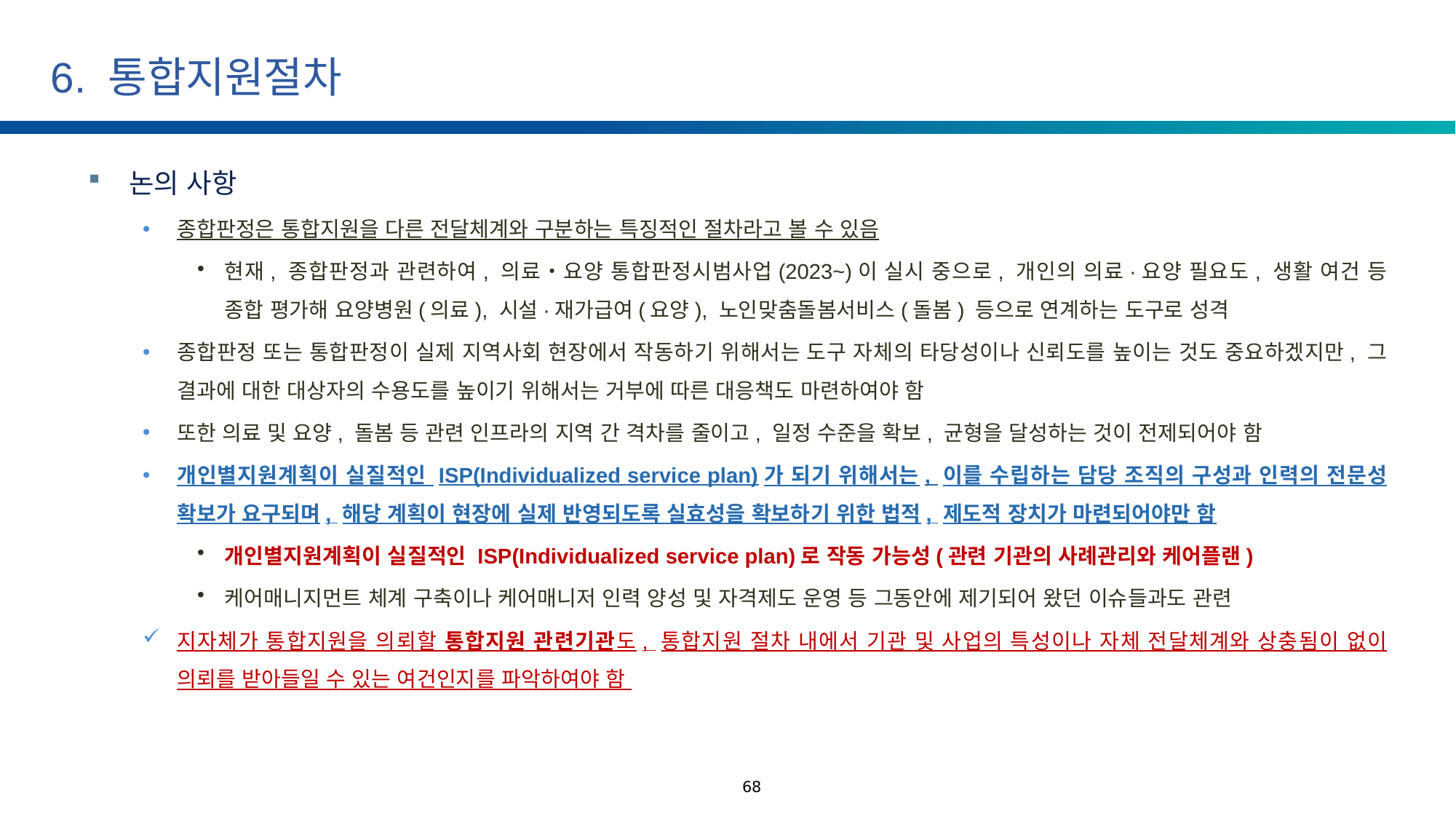

# 6. 통합지원절차
논의 사항
종합판정은 통합지원을 다른 전달체계와 구분하는 특징적인 절차라고 볼 수 있음
현재, 종합판정과 관련하여, 의료‧요양 통합판정시범사업(2023~)이 실시 중으로, 개인의 의료·요양 필요도, 생활 여건 등 종합 평가해 요양병원(의료), 시설·재가급여(요양), 노인맞춤돌봄서비스(돌봄) 등으로 연계하는 도구로 성격
종합판정 또는 통합판정이 실제 지역사회 현장에서 작동하기 위해서는 도구 자체의 타당성이나 신뢰도를 높이는 것도 중요하겠지만, 그 결과에 대한 대상자의 수용도를 높이기 위해서는 거부에 따른 대응책도 마련하여야 함
또한 의료 및 요양, 돌봄 등 관련 인프라의 지역 간 격차를 줄이고, 일정 수준을 확보, 균형을 달성하는 것이 전제되어야 함
개인별지원계획이 실질적인 ISP(Individualized service plan)가 되기 위해서는, 이를 수립하는 담당 조직의 구성과 인력의 전문성 확보가 요구되며, 해당 계획이 현장에 실제 반영되도록 실효성을 확보하기 위한 법적, 제도적 장치가 마련되어야만 함
개인별지원계획이 실질적인 ISP(Individualized service plan)로 작동 가능성(관련 기관의 사례관리와 케어플랜)
케어매니지먼트 체계 구축이나 케어매니저 인력 양성 및 자격제도 운영 등 그동안에 제기되어 왔던 이슈들과도 관련
지자체가 통합지원을 의뢰할 통합지원 관련기관도, 통합지원 절차 내에서 기관 및 사업의 특성이나 자체 전달체계와 상충됨이 없이 의뢰를 받아들일 수 있는 여건인지를 파악하여야 함
68